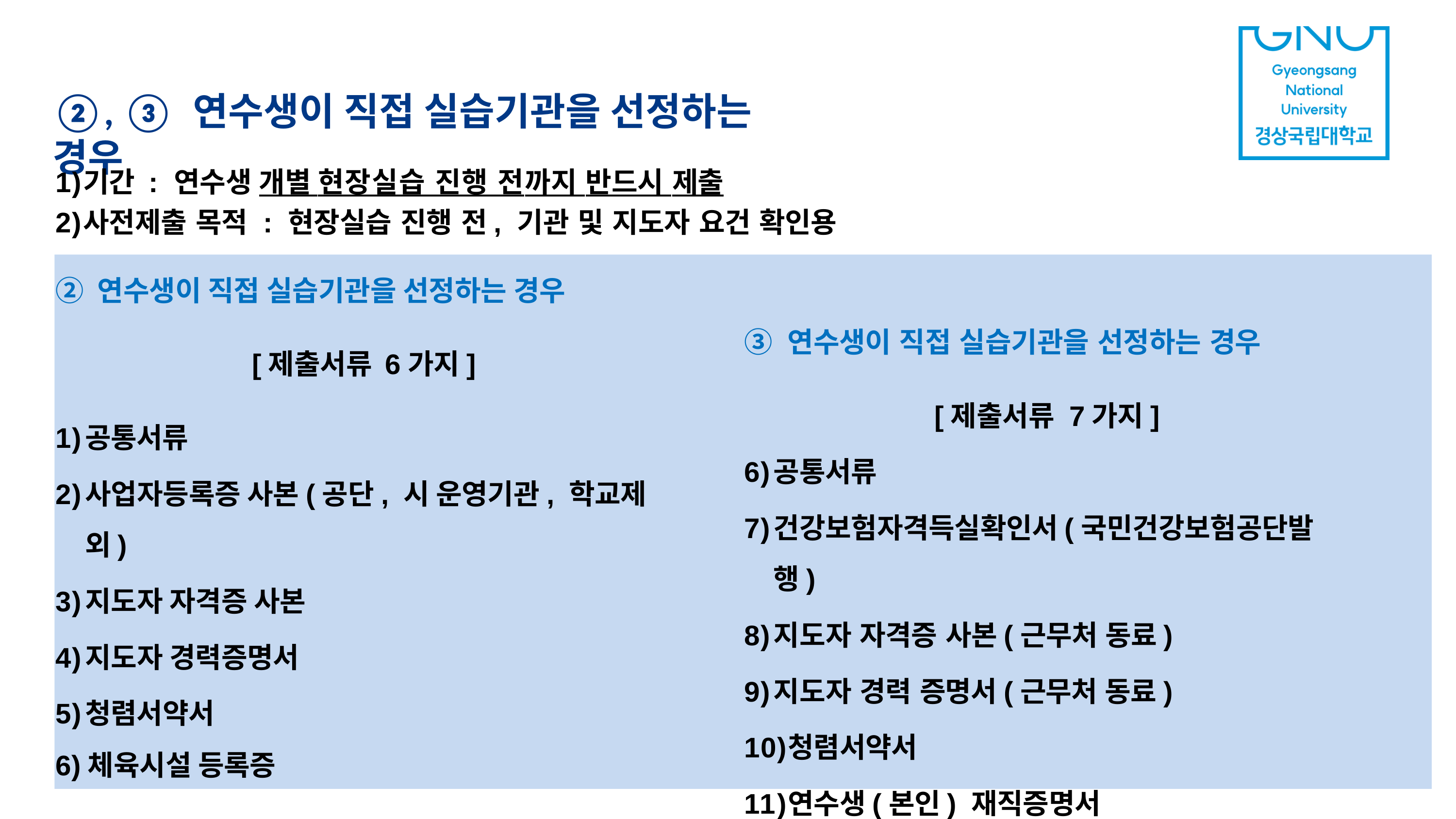

# ②, ③ 연수생이 직접 실습기관을 선정하는 경우
기간 : 연수생 개별 현장실습 진행 전까지 반드시 제출
사전제출 목적 : 현장실습 진행 전, 기관 및 지도자 요건 확인용
② 연수생이 직접 실습기관을 선정하는 경우
[제출서류 6가지]
공통서류
사업자등록증 사본(공단, 시 운영기관, 학교제외)
지도자 자격증 사본
지도자 경력증명서
청렴서약서
6)체육시설 등록증

③ 연수생이 직접 실습기관을 선정하는 경우
[제출서류 7가지]
공통서류
건강보험자격득실확인서(국민건강보험공단발행)
지도자 자격증 사본(근무처 동료)
지도자 경력 증명서(근무처 동료)
청렴서약서
연수생(본인) 재직증명서

3